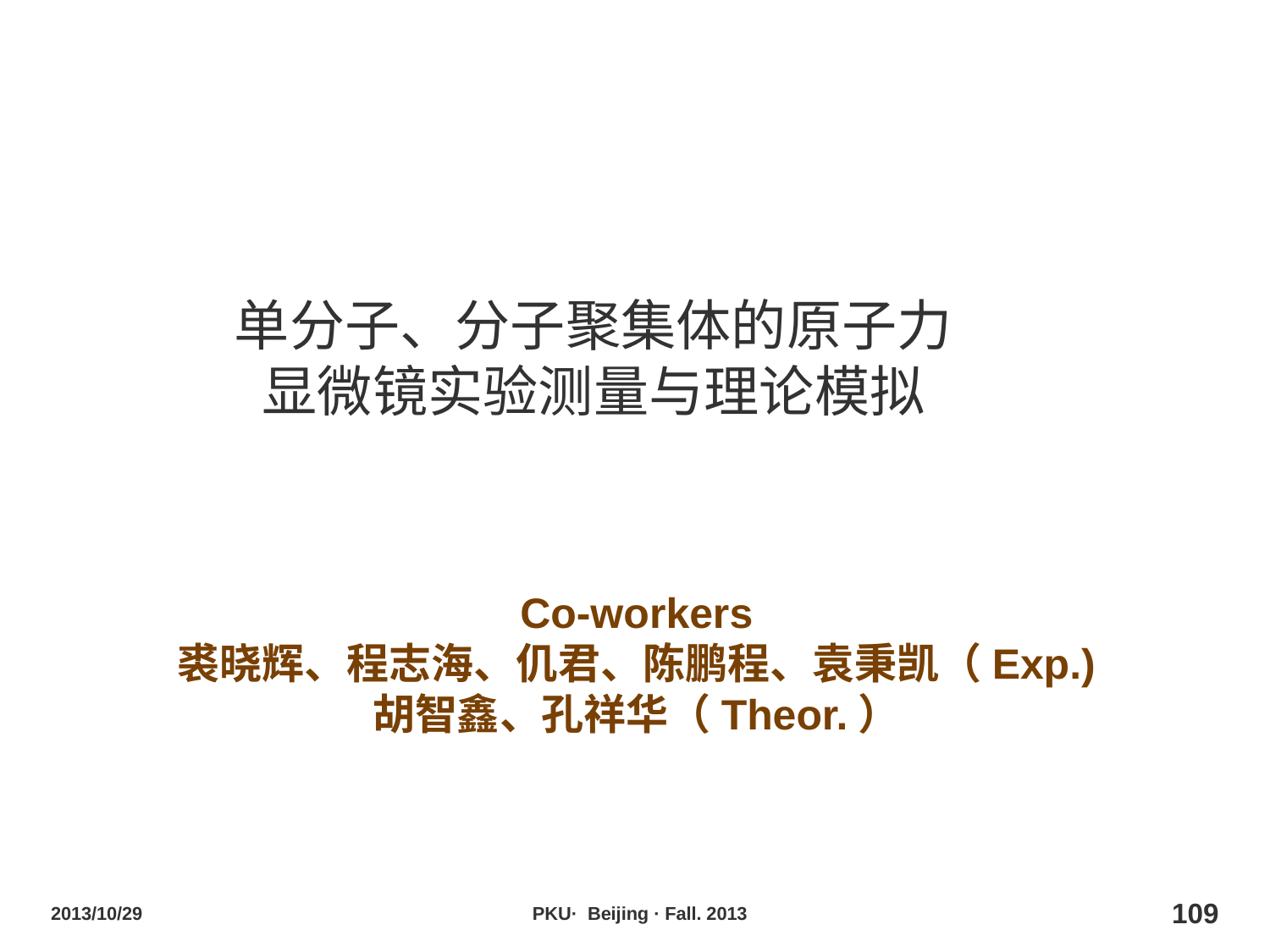

# 单分子、分子聚集体的原子力显微镜实验测量与理论模拟
Co-workers
裘晓辉、程志海、仉君、陈鹏程、袁秉凯（Exp.)
胡智鑫、孔祥华（Theor.）
2013/10/29
PKU·  Beijing · Fall. 2013
109